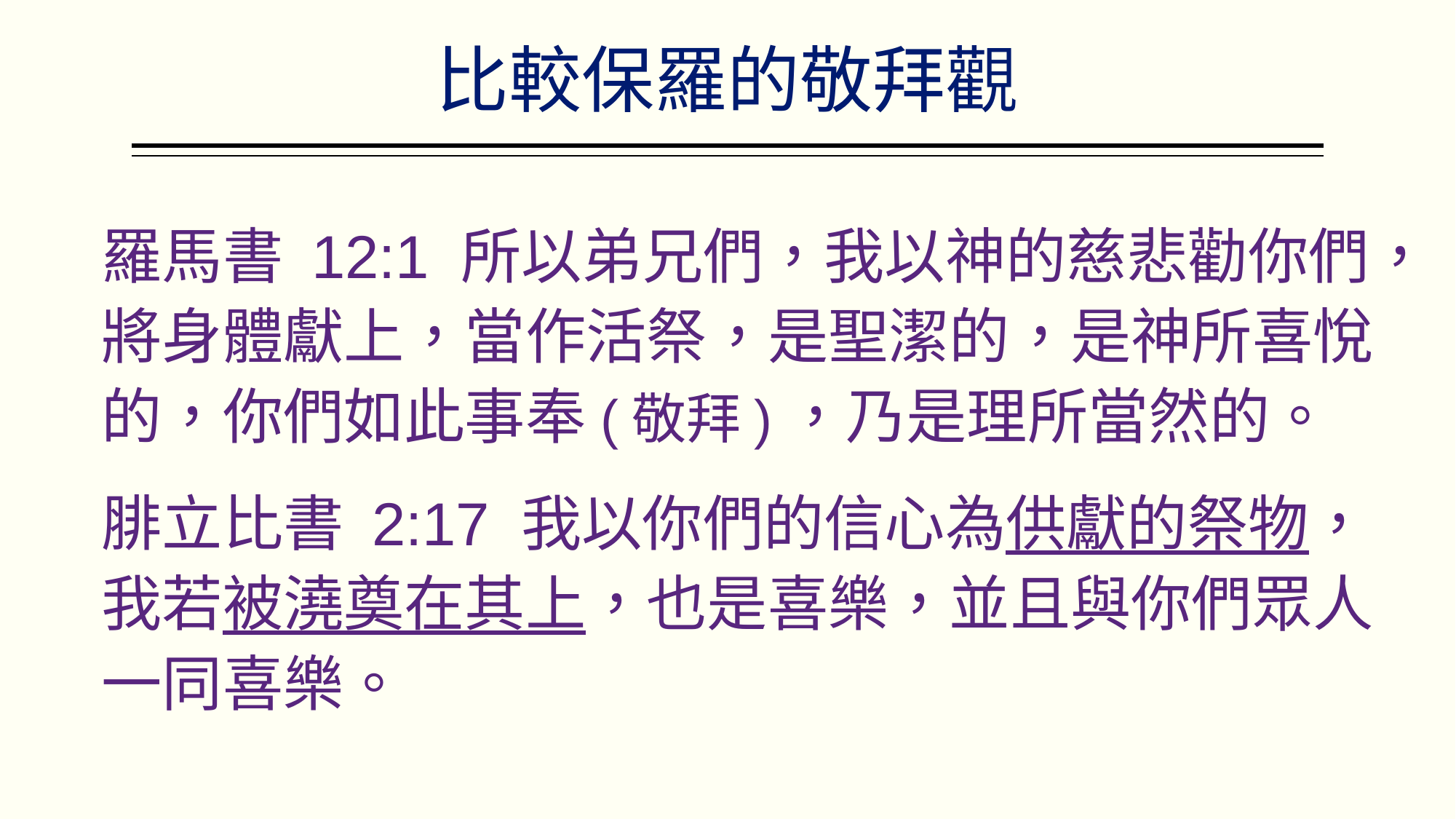

# 比較保羅的敬拜觀
羅馬書 12:1 所以弟兄們，我以神的慈悲勸你們，將身體獻上，當作活祭，是聖潔的，是神所喜悅的，你們如此事奉(敬拜)，乃是理所當然的。
腓立比書 2:17 我以你們的信心為供獻的祭物，我若被澆奠在其上，也是喜樂，並且與你們眾人一同喜樂。